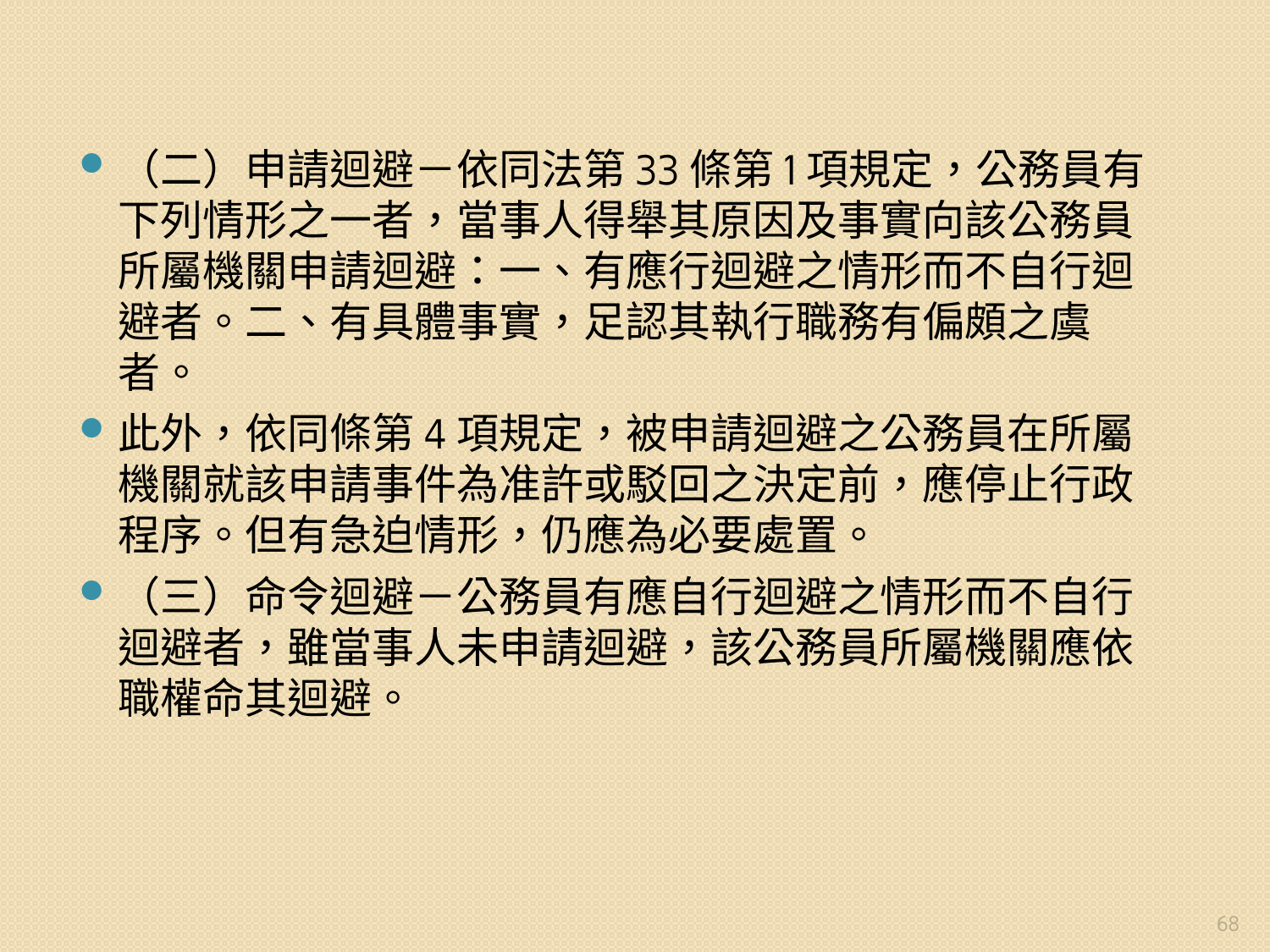

（二）申請迴避－依同法第33條第1項規定，公務員有下列情形之一者，當事人得舉其原因及事實向該公務員所屬機關申請迴避：一、有應行迴避之情形而不自行迴避者。二、有具體事實，足認其執行職務有偏頗之虞者。
此外，依同條第4項規定，被申請迴避之公務員在所屬機關就該申請事件為准許或駁回之決定前，應停止行政程序。但有急迫情形，仍應為必要處置。
（三）命令迴避－公務員有應自行迴避之情形而不自行迴避者，雖當事人未申請迴避，該公務員所屬機關應依職權命其迴避。

68